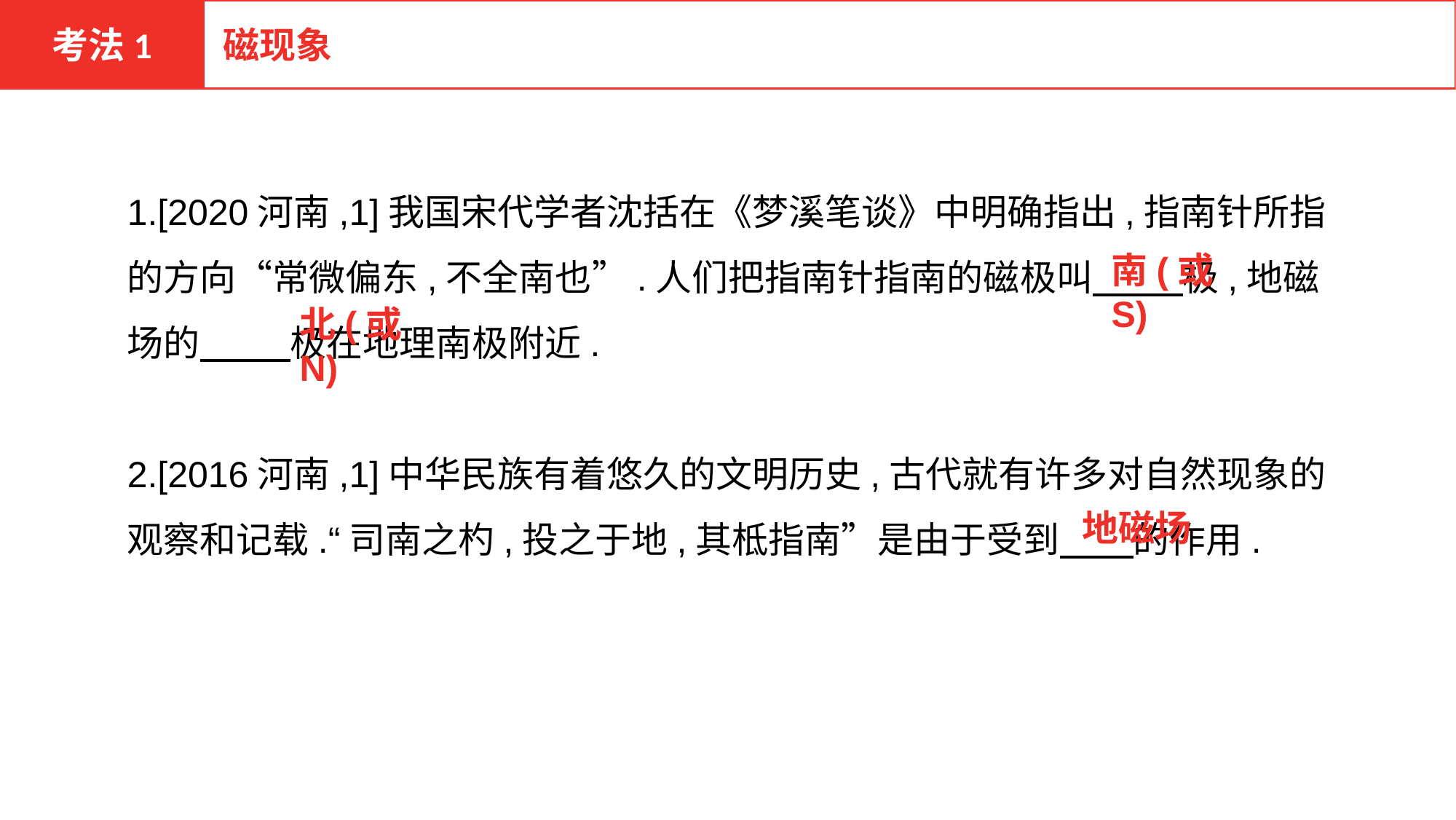

考法1
磁现象
1.[2020河南,1]我国宋代学者沈括在《梦溪笔谈》中明确指出,指南针所指的方向“常微偏东,不全南也”.人们把指南针指南的磁极叫           极,地磁场的           极在地理南极附近.

2.[2016河南,1]中华民族有着悠久的文明历史,古代就有许多对自然现象的观察和记载.“司南之杓,投之于地,其柢指南”是由于受到         的作用.
南(或S)
北(或N)
地磁场